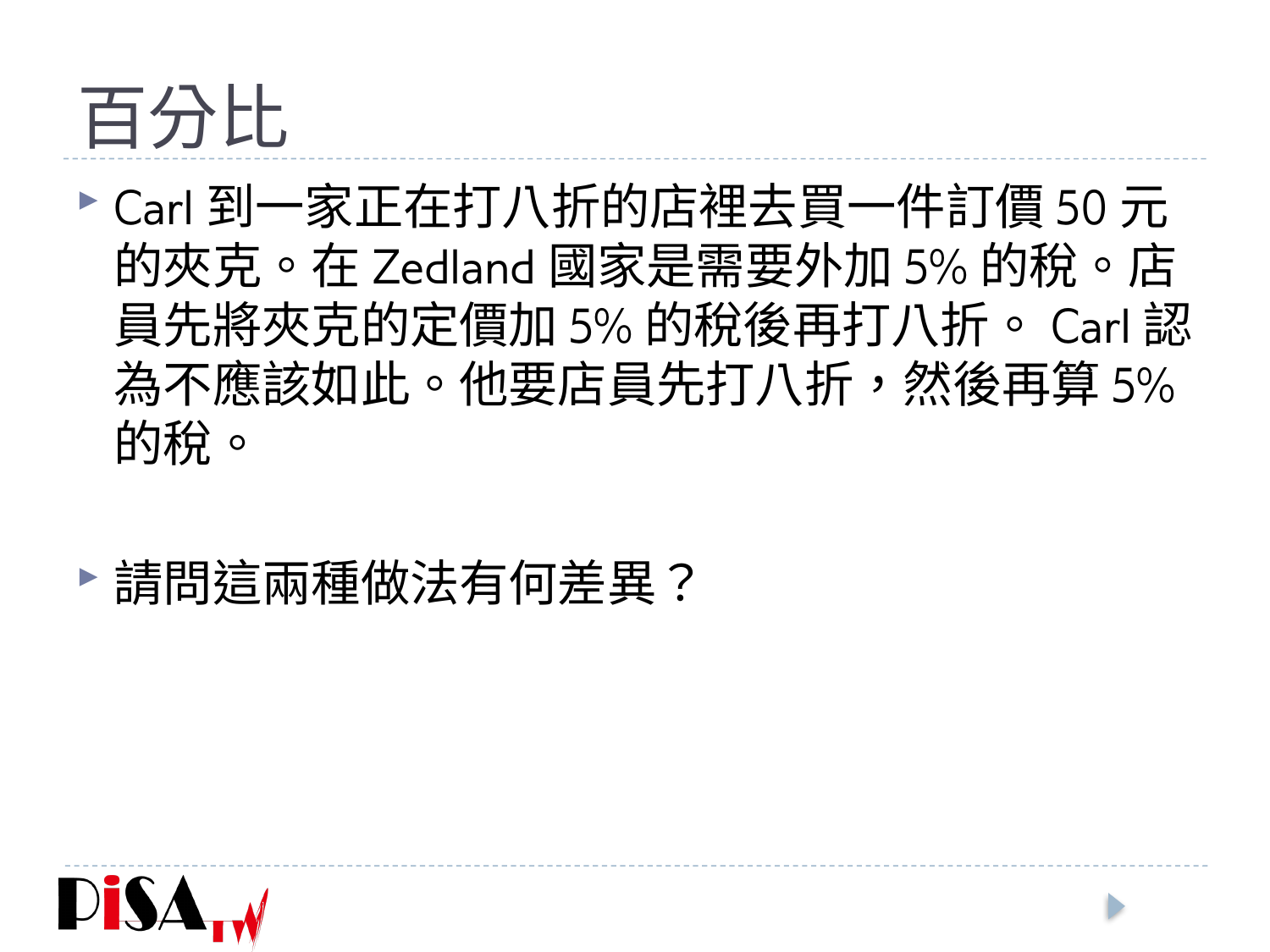

# 百分比
Carl到一家正在打八折的店裡去買一件訂價50元的夾克。在Zedland國家是需要外加5%的稅。店員先將夾克的定價加5%的稅後再打八折。Carl認為不應該如此。他要店員先打八折，然後再算5%的稅。

請問這兩種做法有何差異？